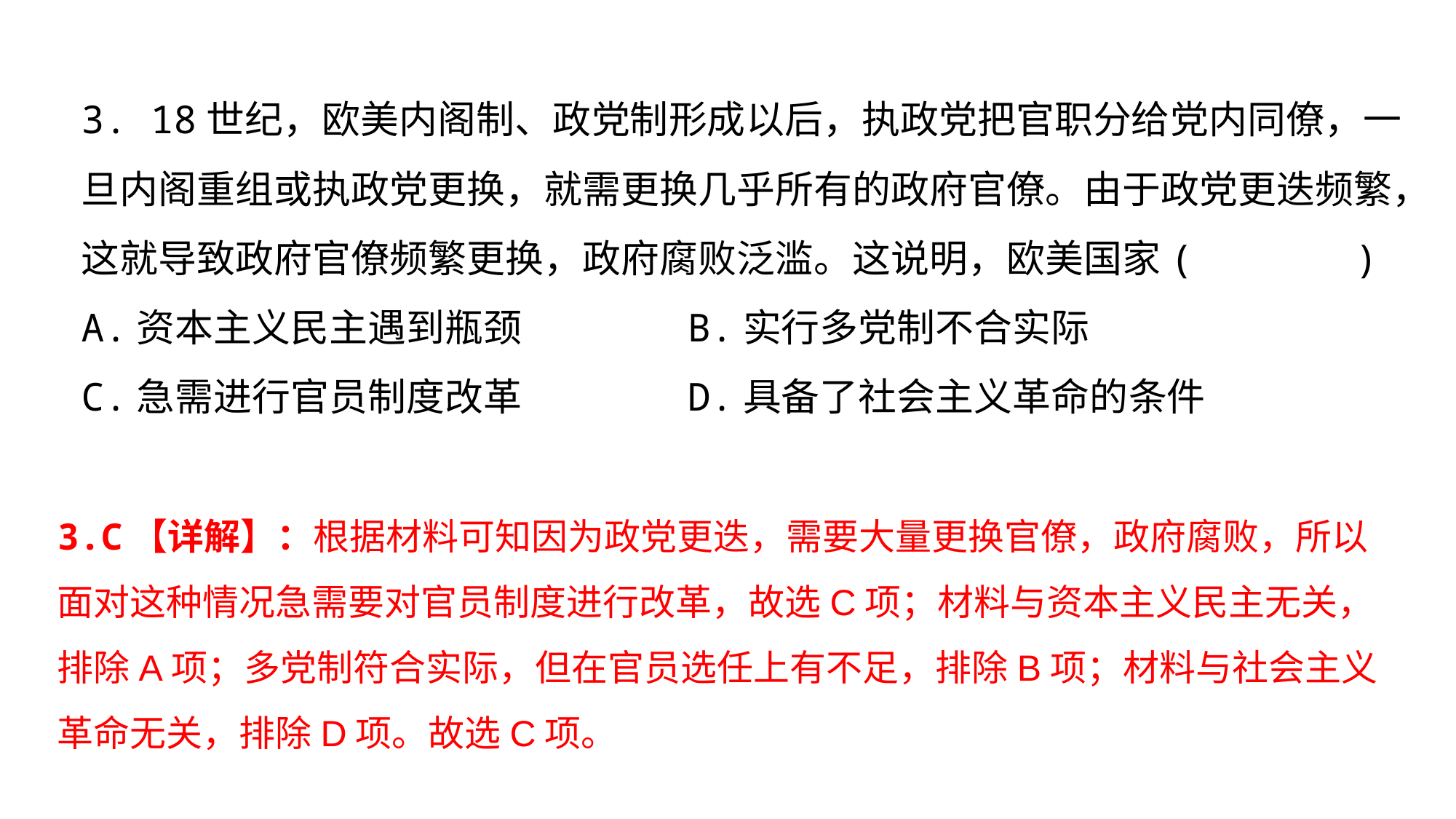

3. 18世纪，欧美内阁制、政党制形成以后，执政党把官职分给党内同僚，一旦内阁重组或执政党更换，就需更换几乎所有的政府官僚。由于政党更迭频繁，这就导致政府官僚频繁更换，政府腐败泛滥。这说明，欧美国家(       )
A.资本主义民主遇到瓶颈	      B.实行多党制不合实际
C.急需进行官员制度改革	      D.具备了社会主义革命的条件

3.C【详解】：根据材料可知因为政党更迭，需要大量更换官僚，政府腐败，所以面对这种情况急需要对官员制度进行改革，故选C项；材料与资本主义民主无关，排除A项；多党制符合实际，但在官员选任上有不足，排除B项；材料与社会主义革命无关，排除D项。故选C项。